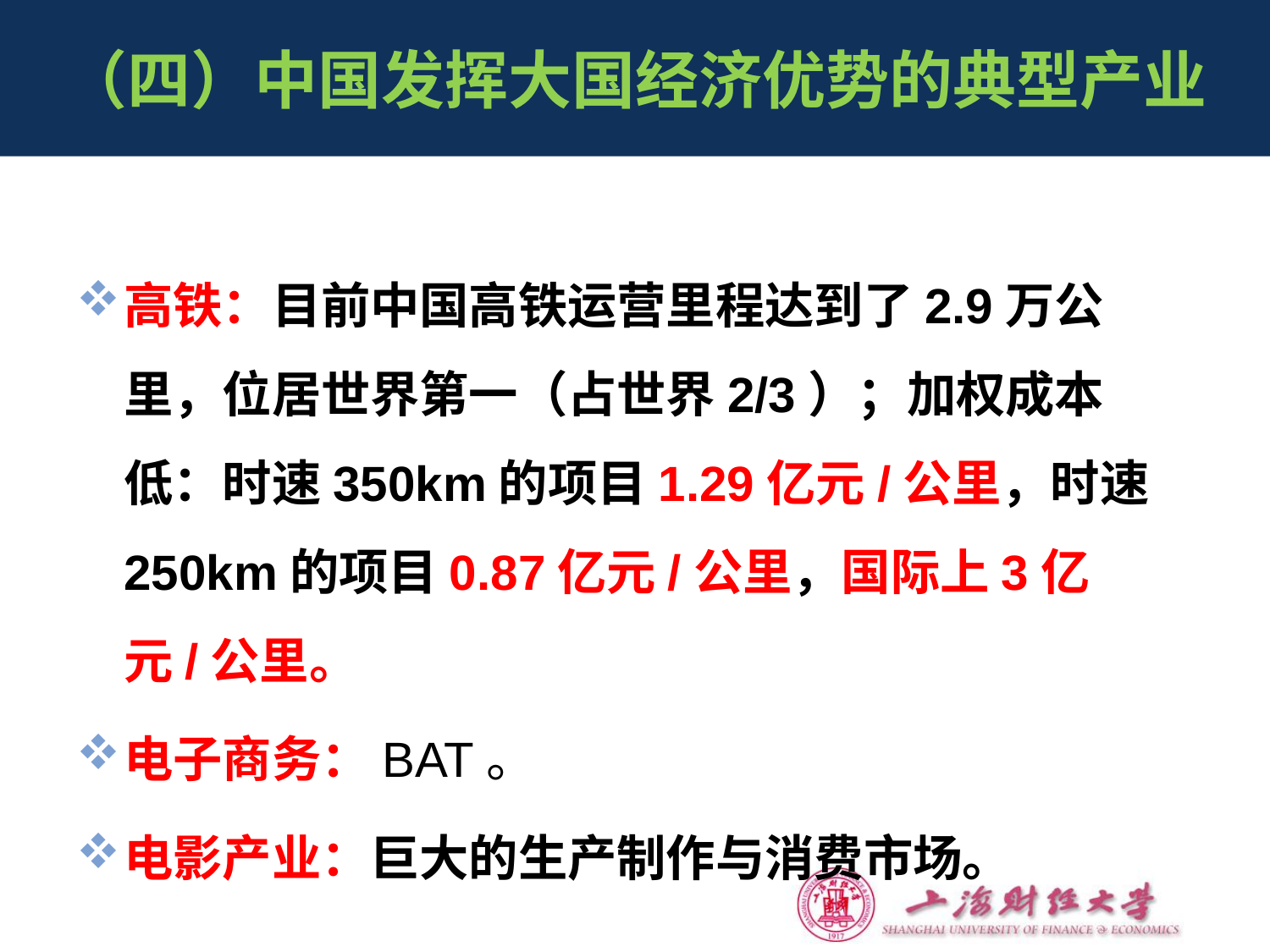

# （四）中国发挥大国经济优势的典型产业

高铁：目前中国高铁运营里程达到了2.9万公里，位居世界第一（占世界2/3）；加权成本低：时速350km的项目1.29亿元/公里，时速250km的项目0.87亿元/公里，国际上3亿元/公里。
电子商务：BAT。
电影产业：巨大的生产制作与消费市场。